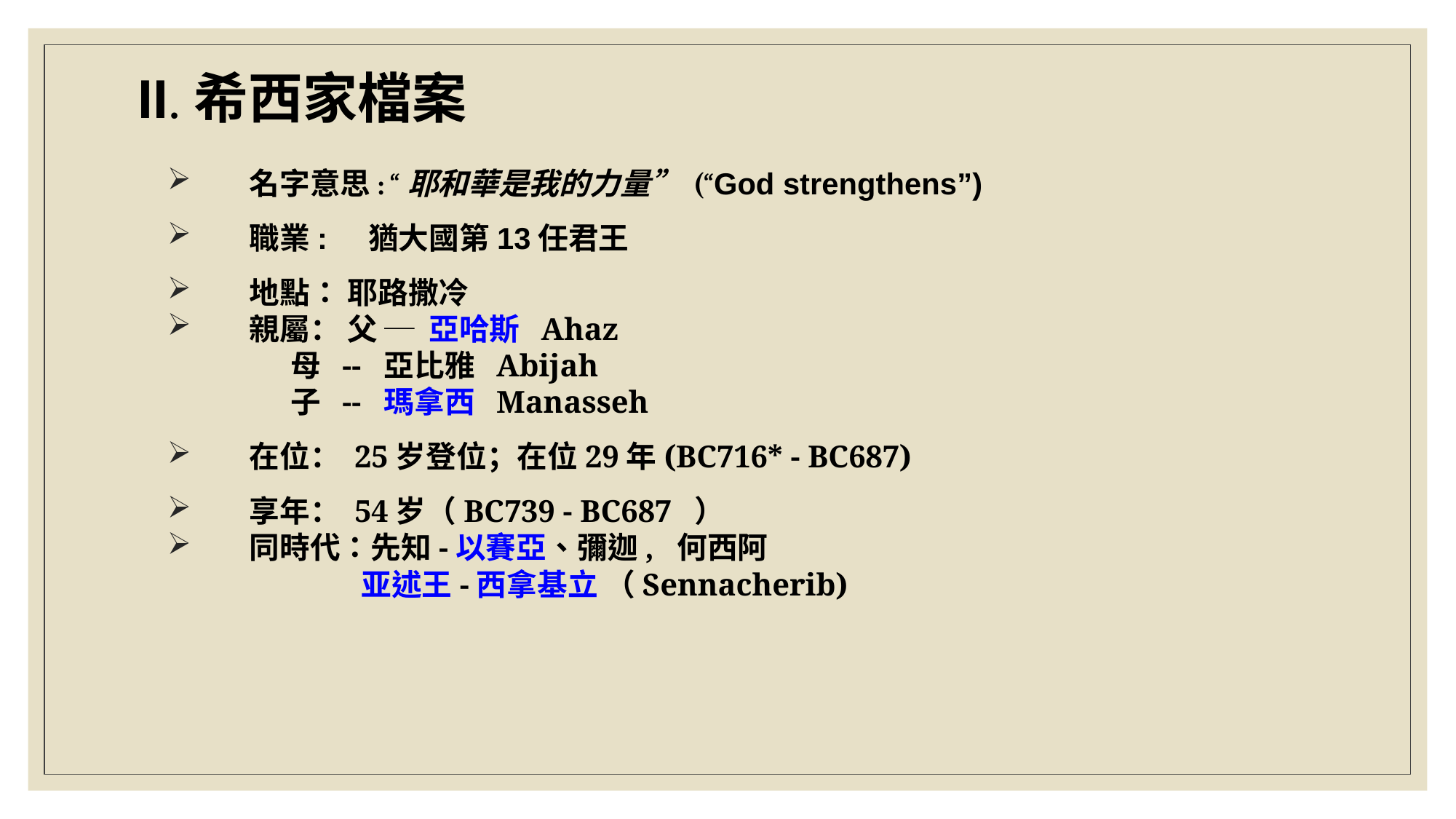

# II.希西家檔案
名字意思: “耶和華是我的力量” (“God strengthens”)
職業:    猶大國第13任君王
地點： 耶路撒冷
親屬： 父 ─  亞哈斯  Ahaz
           	 母  --  亞比雅  Abijah
            	 子  --  瑪拿西  Manasseh
在位： 25岁登位；在位29年(BC716* - BC687)
享年： 54岁（BC739 - BC687  ）
同時代：先知-以賽亞、彌迦,  何西阿
            亚述王-西拿基立 （Sennacherib)